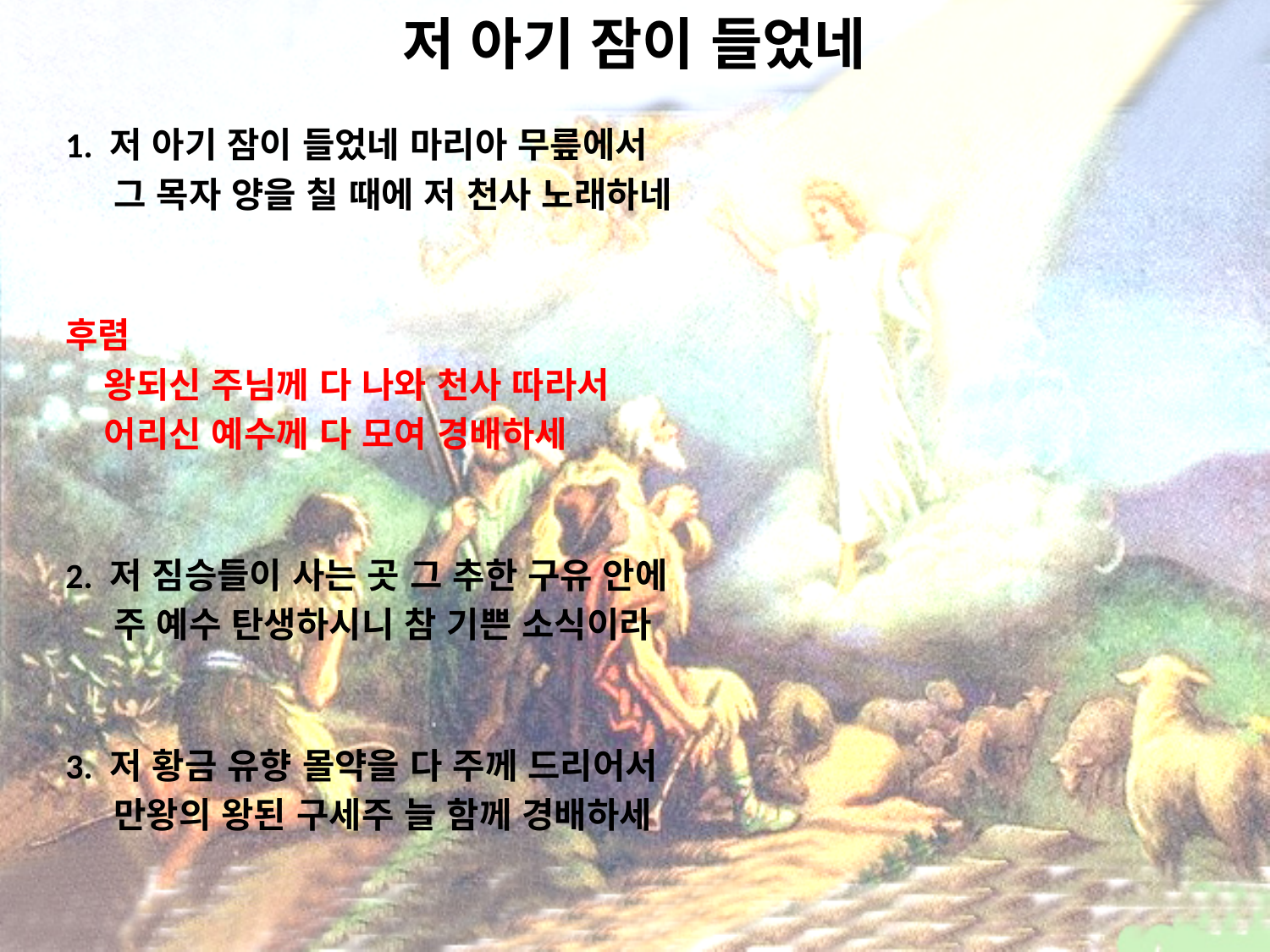

# 저 아기 잠이 들었네
1. 저 아기 잠이 들었네 마리아 무릎에서
    그 목자 양을 칠 때에 저 천사 노래하네

후렴
   왕되신 주님께 다 나와 천사 따라서
   어리신 예수께 다 모여 경배하세

2. 저 짐승들이 사는 곳 그 추한 구유 안에
    주 예수 탄생하시니 참 기쁜 소식이라

3. 저 황금 유향 몰약을 다 주께 드리어서
    만왕의 왕된 구세주 늘 함께 경배하세